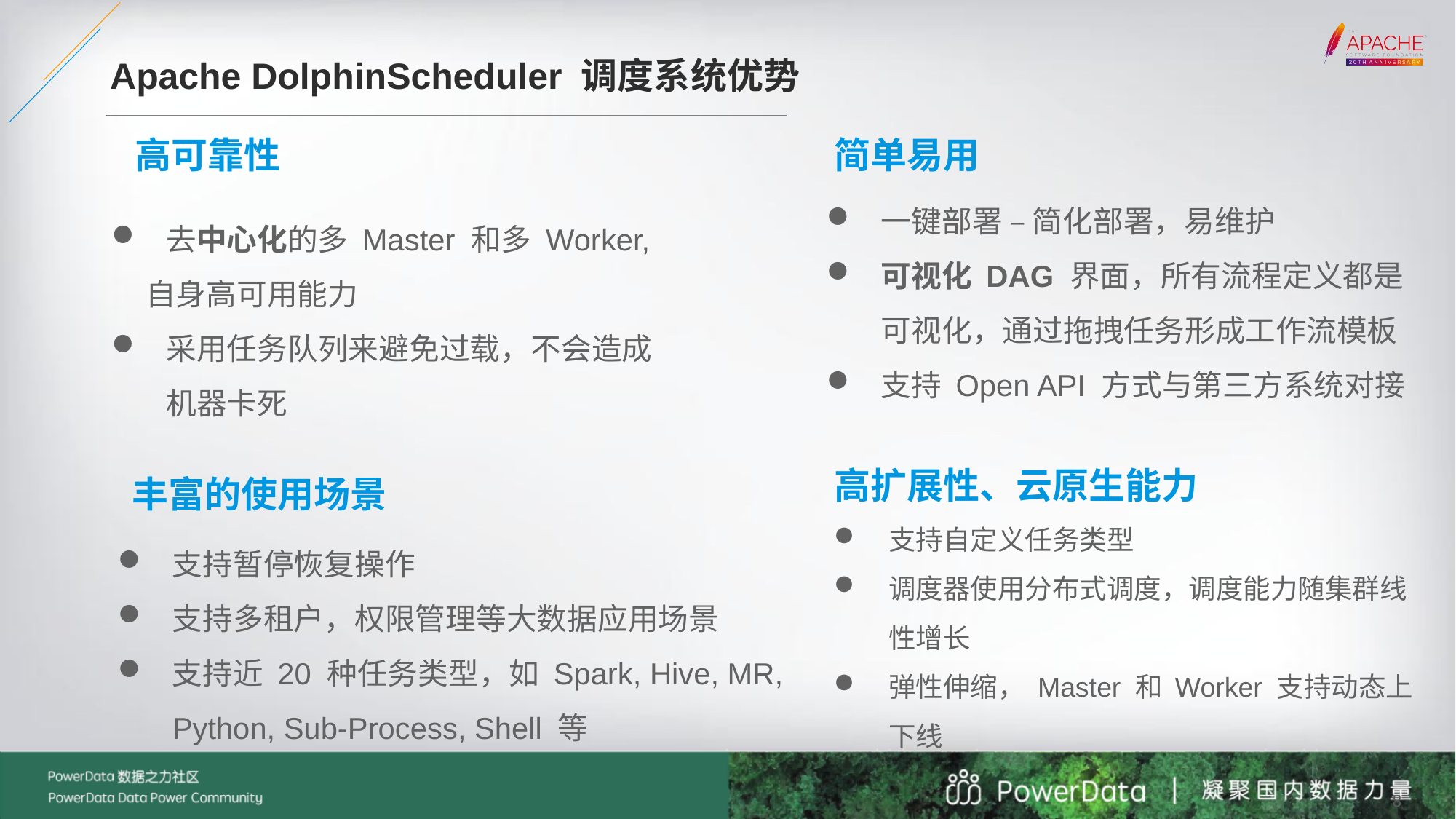

# Apache DolphinScheduler 调度系统优势
简单易用
高可靠性
一键部署 – 简化部署，易维护
可视化 DAG 界面，所有流程定义都是可视化，通过拖拽任务形成工作流模板
支持 Open API 方式与第三方系统对接
去中心化的多 Master 和多 Worker,
    自身高可用能力
采用任务队列来避免过载，不会造成机器卡死
高扩展性、云原生能力
丰富的使用场景
支持自定义任务类型
调度器使用分布式调度，调度能力随集群线性增长
弹性伸缩， Master 和 Worker 支持动态上下线
支持暂停恢复操作
支持多租户，权限管理等大数据应用场景
支持近 20 种任务类型，如 Spark, Hive, MR, Python, Sub-Process, Shell 等